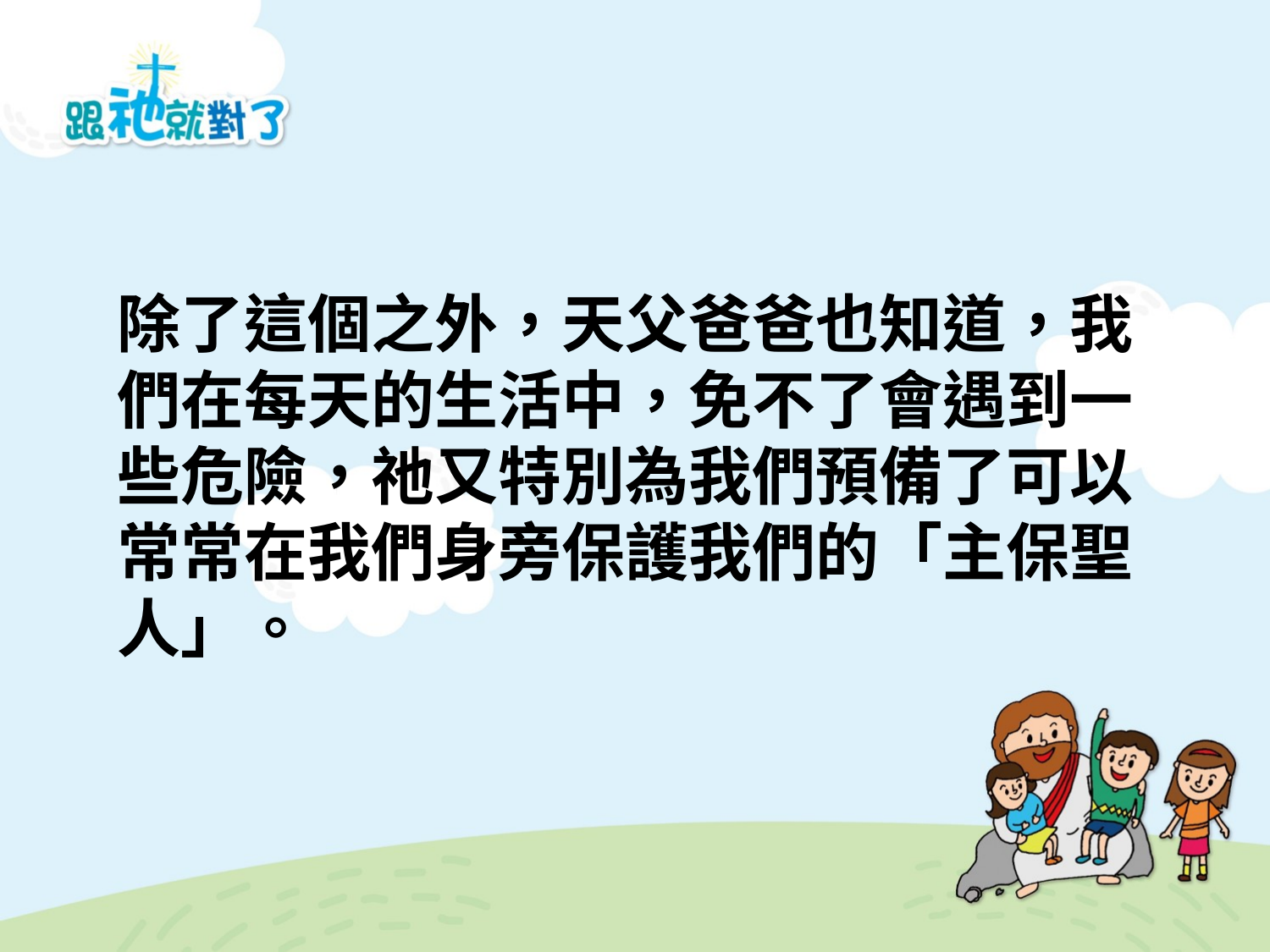

除了這個之外，天父爸爸也知道，我們在每天的生活中，免不了會遇到一些危險，祂又特別為我們預備了可以常常在我們身旁保護我們的「主保聖人」。